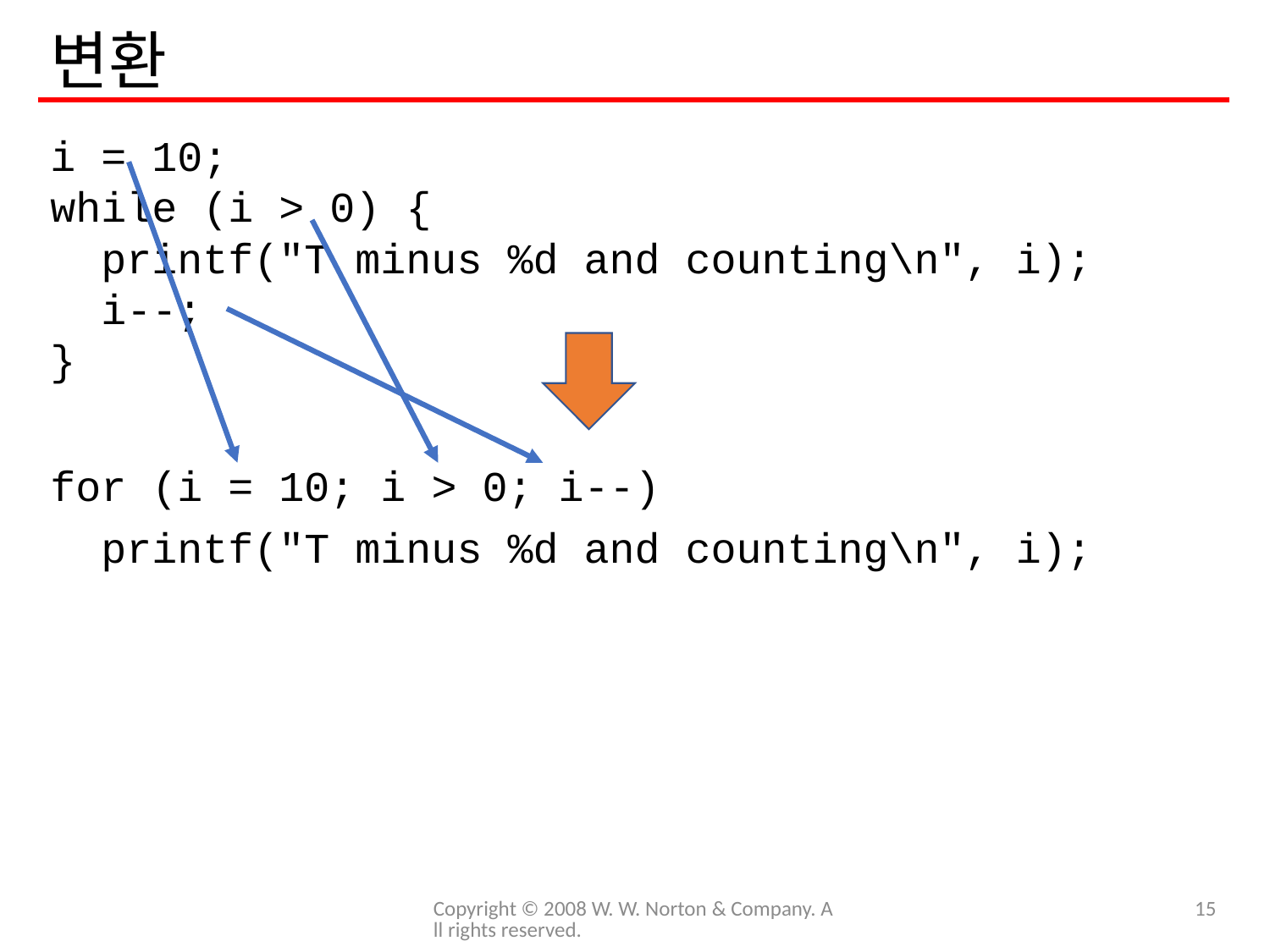

# 변환
i = 10;
while (i > 0) {
  printf("T minus %d and counting\n", i);
  i--;
}

for (i = 10; i > 0; i--)
  printf("T minus %d and counting\n", i);
Copyright © 2008 W. W. Norton & Company. All rights reserved.
15